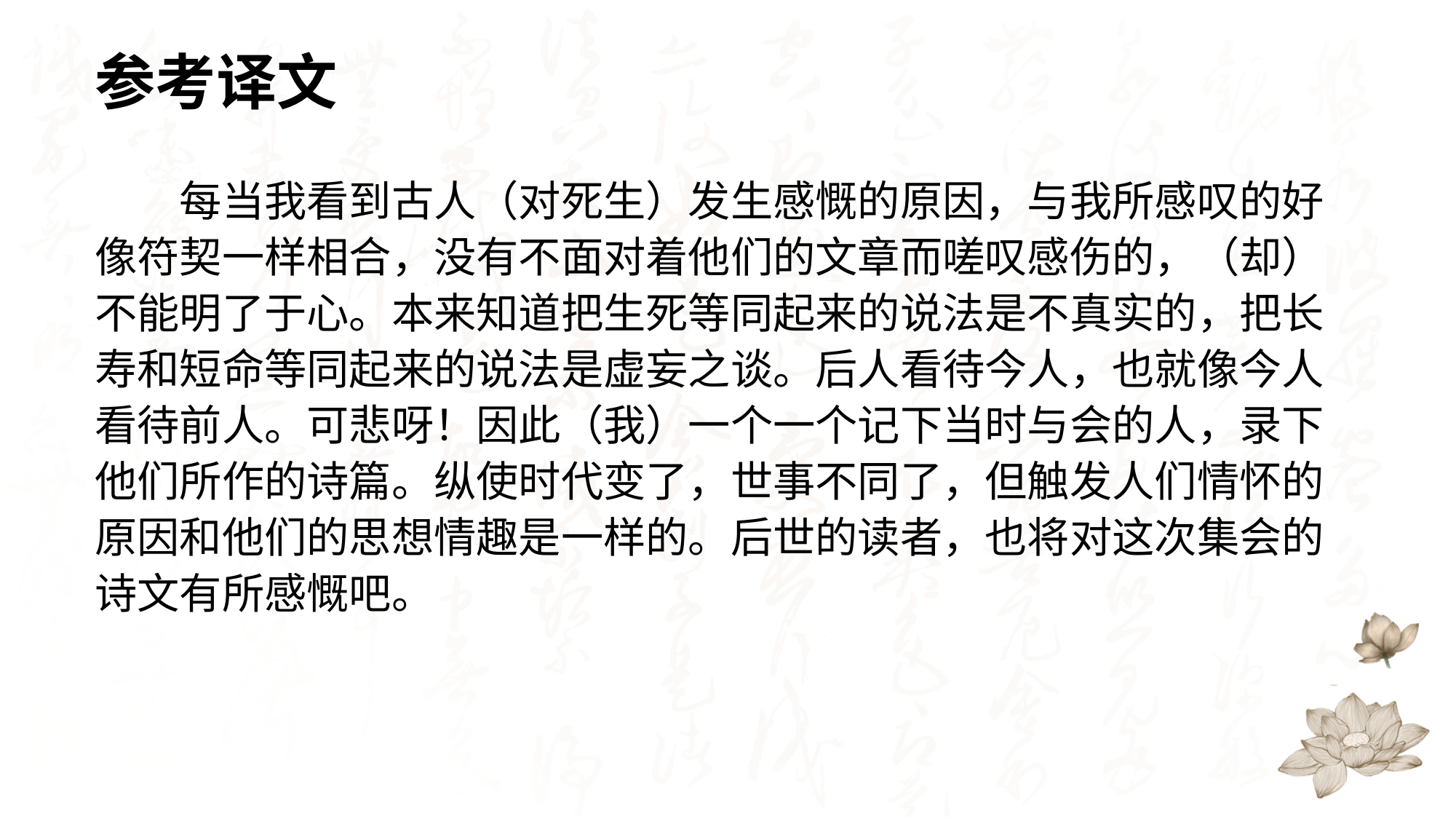

# 参考译文
　　每当我看到古人（对死生）发生感慨的原因，与我所感叹的好像符契一样相合，没有不面对着他们的文章而嗟叹感伤的，（却）不能明了于心。本来知道把生死等同起来的说法是不真实的，把长寿和短命等同起来的说法是虚妄之谈。后人看待今人，也就像今人看待前人。可悲呀！因此（我）一个一个记下当时与会的人，录下他们所作的诗篇。纵使时代变了，世事不同了，但触发人们情怀的原因和他们的思想情趣是一样的。后世的读者，也将对这次集会的诗文有所感慨吧。